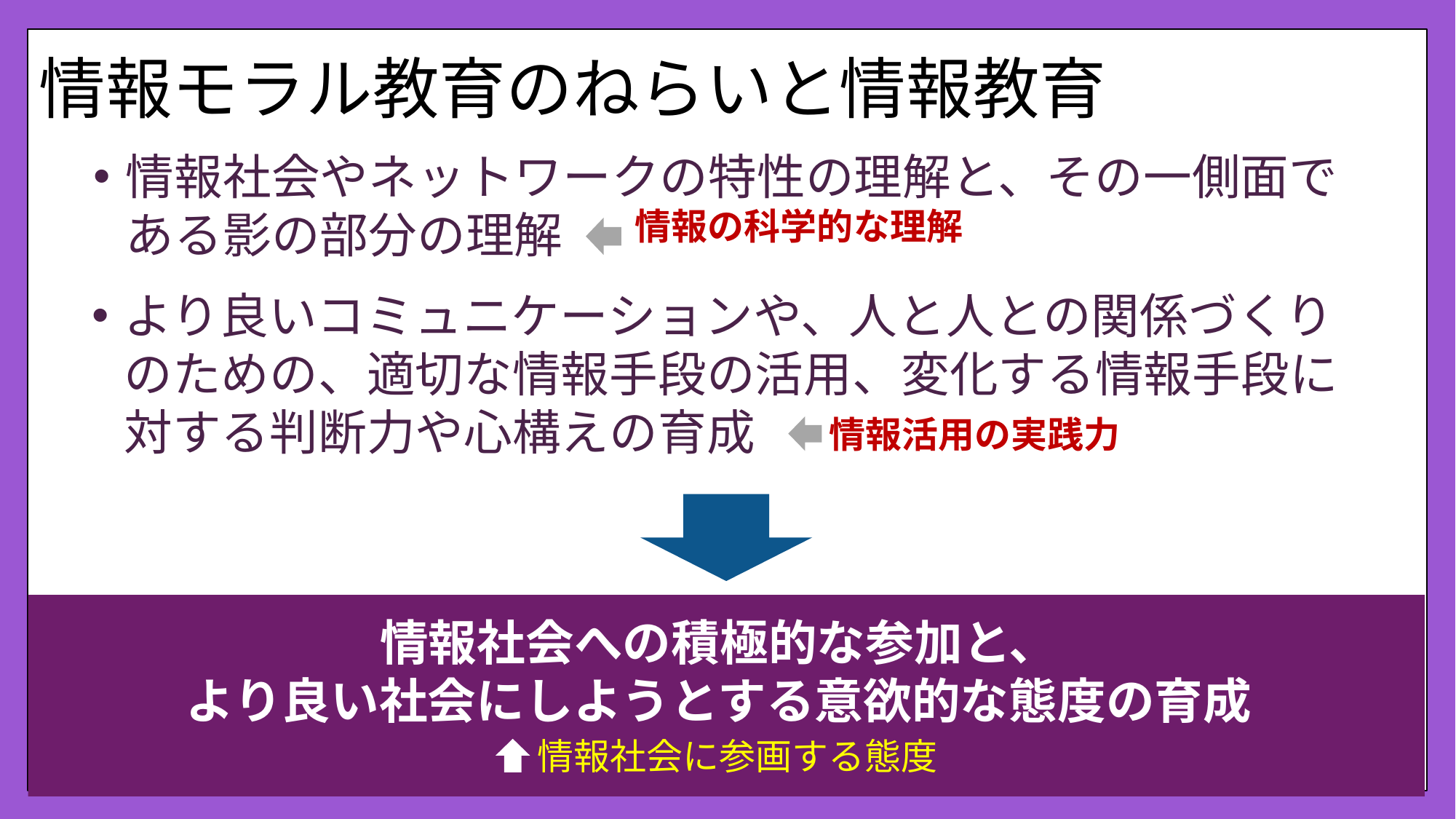

# 情報モラル教育のねらいと情報教育
情報社会やネットワークの特性の理解と、その一側面である影の部分の理解
情報の科学的な理解

より良いコミュニケーションや、人と人との関係づくりのための、適切な情報手段の活用、変化する情報手段に対する判断力や心構えの育成
情報活用の実践力

情報社会への積極的な参加と、
より良い社会にしようとする意欲的な態度の育成
情報社会に参画する態度